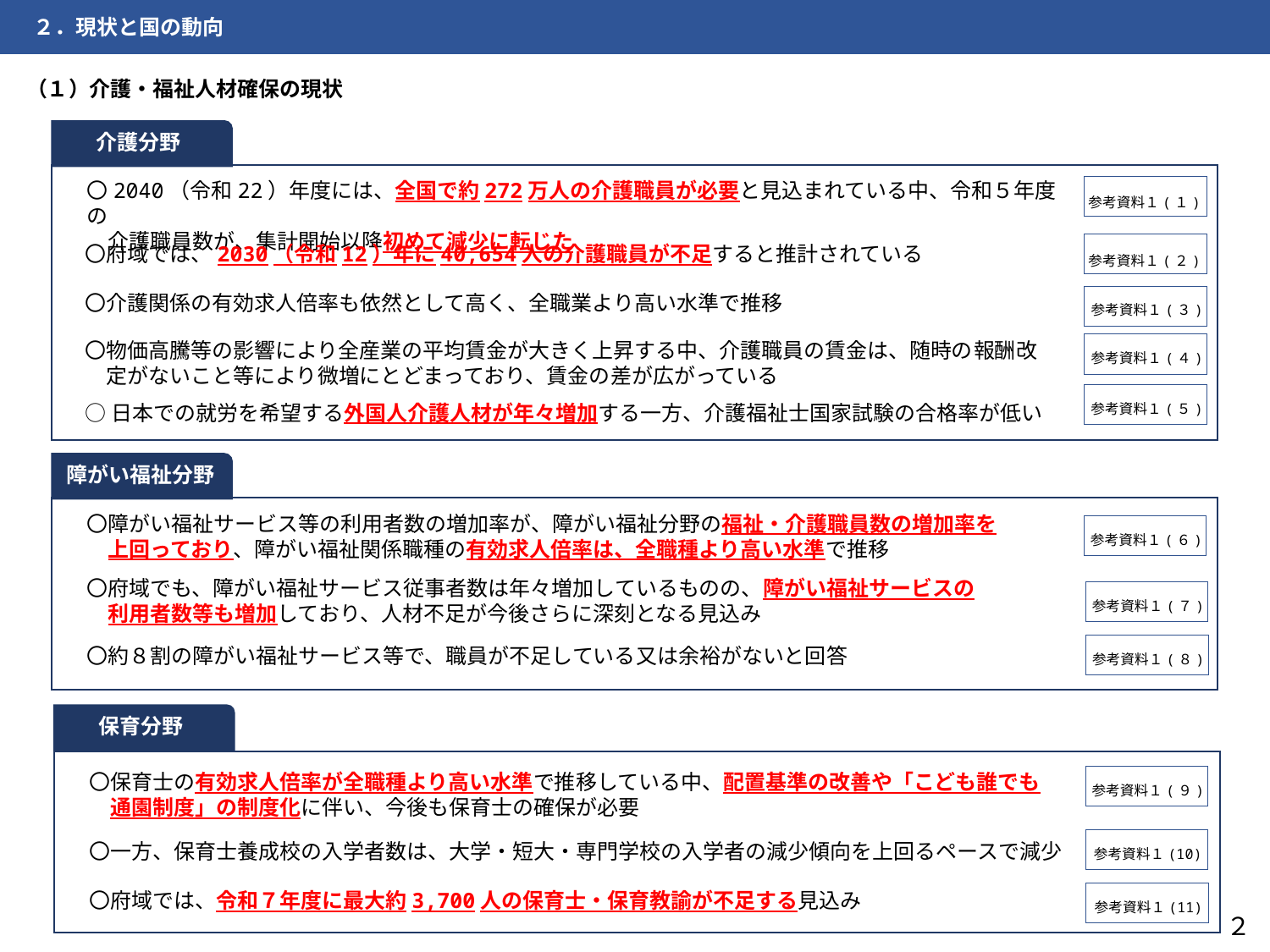

２．現状と国の動向
（１）介護・福祉人材確保の現状

介護分野

〇2040（令和22）年度には、全国で約272万人の介護職員が必要と見込まれている中、令和５年度の
　介護職員数が、集計開始以降初めて減少に転じた

参考資料１(１)

〇府域では、2030（令和12）年に40,654人の介護職員が不足すると推計されている
参考資料１(２)
〇介護関係の有効求人倍率も依然として高く、全職業より高い水準で推移

参考資料１(３)
〇物価高騰等の影響により全産業の平均賃金が大きく上昇する中、介護職員の賃金は、随時の報酬改
　定がないこと等により微増にとどまっており、賃金の差が広がっている

参考資料１(４)

参考資料１(５)
○日本での就労を希望する外国人介護人材が年々増加する一方、介護福祉士国家試験の合格率が低い

障がい福祉分野

〇障がい福祉サービス等の利用者数の増加率が、障がい福祉分野の福祉・介護職員数の増加率を
　上回っており、障がい福祉関係職種の有効求人倍率は、全職種より高い水準で推移

参考資料１(６)
〇府域でも、障がい福祉サービス従事者数は年々増加しているものの、障がい福祉サービスの
　利用者数等も増加しており、人材不足が今後さらに深刻となる見込み

参考資料１(７)

参考資料１(８)
〇約８割の障がい福祉サービス等で、職員が不足している又は余裕がないと回答

保育分野

〇保育士の有効求人倍率が全職種より高い水準で推移している中、配置基準の改善や「こども誰でも
　通園制度」の制度化に伴い、今後も保育士の確保が必要

参考資料１(９)

参考資料１(10)
〇一方、保育士養成校の入学者数は、大学・短大・専門学校の入学者の減少傾向を上回るペースで減少
〇府域では、令和７年度に最大約3,700人の保育士・保育教諭が不足する見込み

参考資料１(11)
２